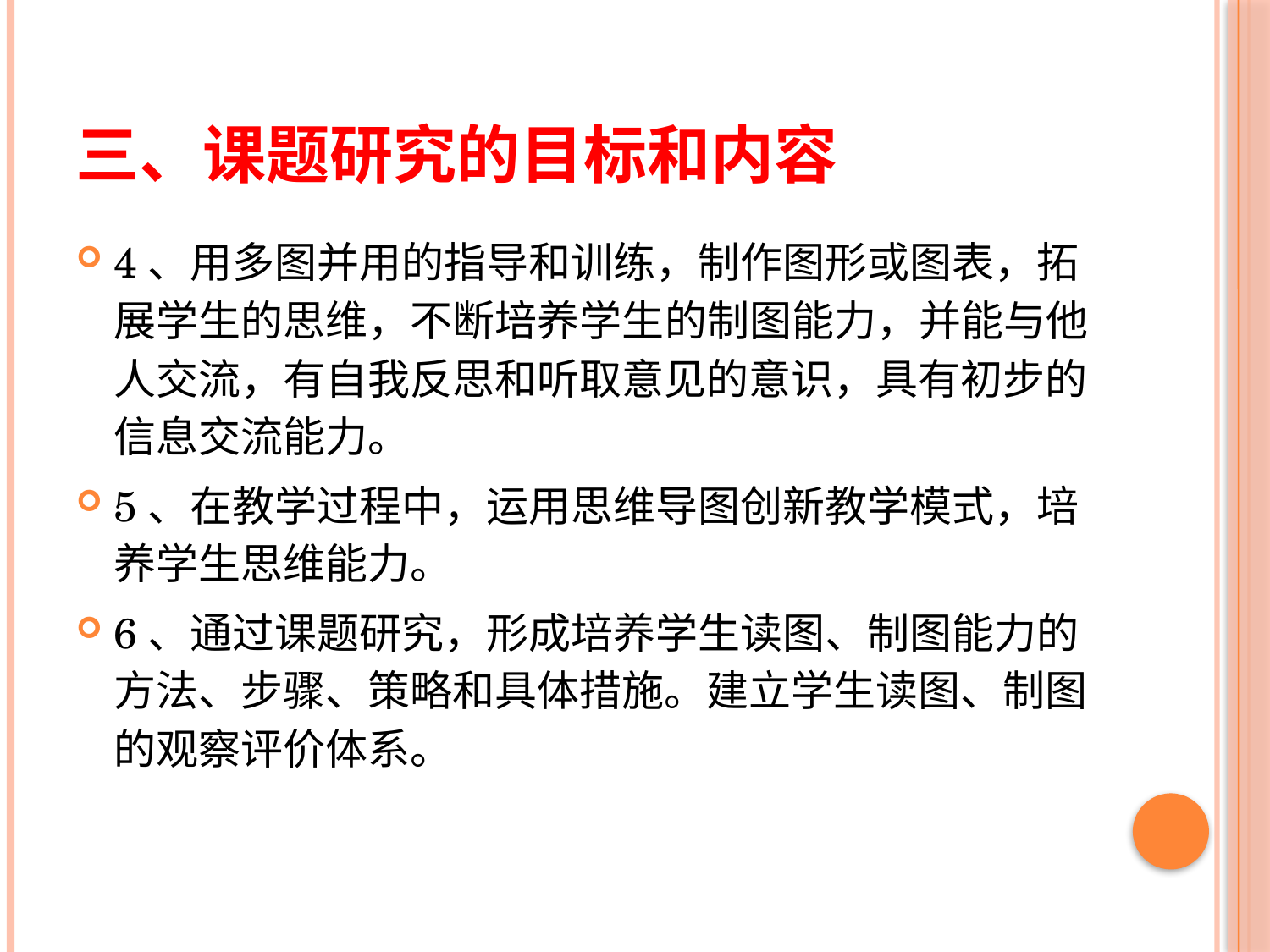

# 三、课题研究的目标和内容
4、用多图并用的指导和训练，制作图形或图表，拓展学生的思维，不断培养学生的制图能力，并能与他人交流，有自我反思和听取意见的意识，具有初步的信息交流能力。
5、在教学过程中，运用思维导图创新教学模式，培养学生思维能力。
6、通过课题研究，形成培养学生读图、制图能力的方法、步骤、策略和具体措施。建立学生读图、制图的观察评价体系。